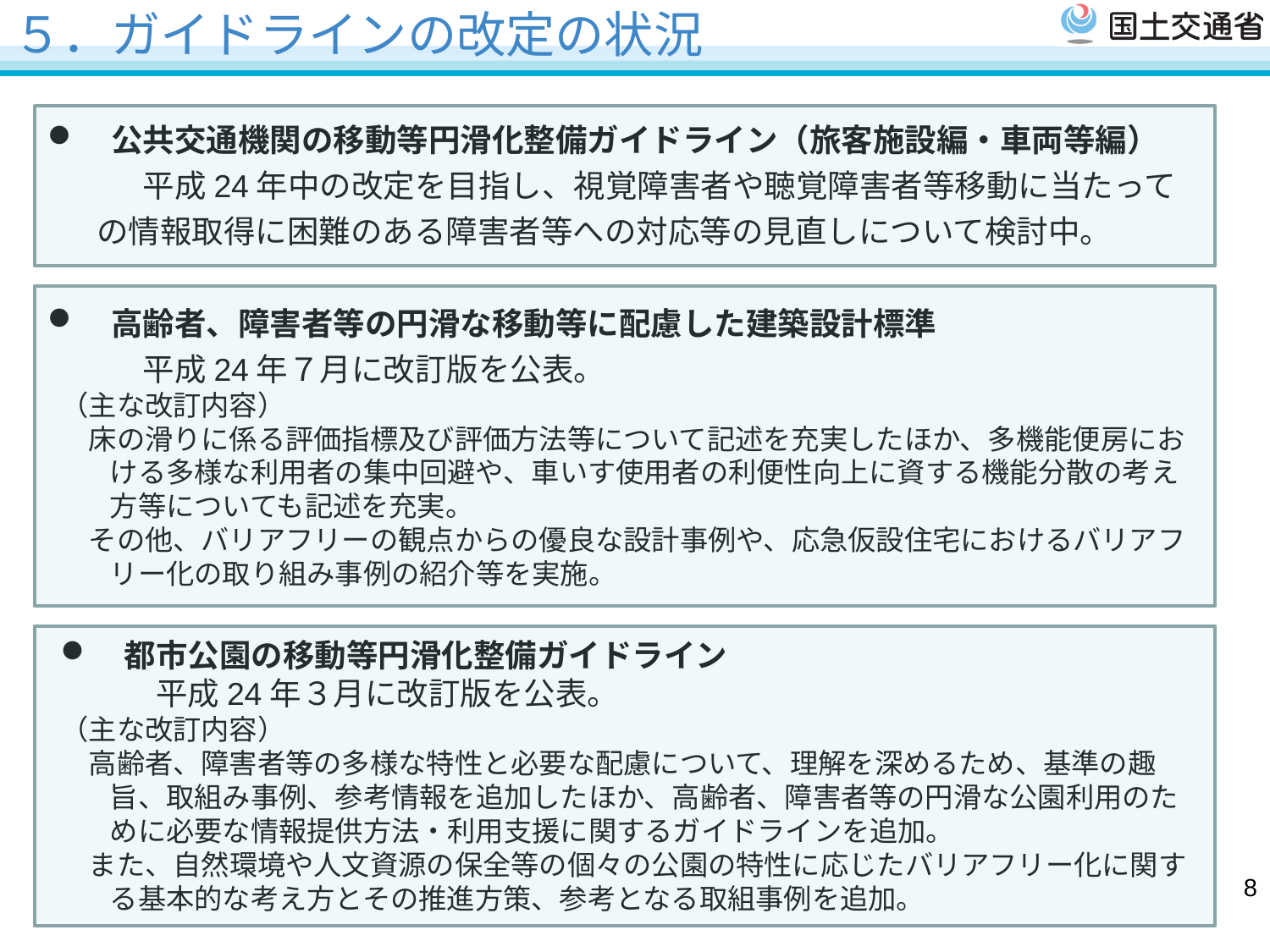

# ５．ガイドラインの改定の状況
　公共交通機関の移動等円滑化整備ガイドライン（旅客施設編・車両等編）
　　　平成24年中の改定を目指し、視覚障害者や聴覚障害者等移動に当たっての情報取得に困難のある障害者等への対応等の見直しについて検討中。

　高齢者、障害者等の円滑な移動等に配慮した建築設計標準
　　　平成24年７月に改訂版を公表。
（主な改訂内容）
　床の滑りに係る評価指標及び評価方法等について記述を充実したほか、多機能便房における多様な利用者の集中回避や、車いす使用者の利便性向上に資する機能分散の考え方等についても記述を充実。
　その他、バリアフリーの観点からの優良な設計事例や、応急仮設住宅におけるバリアフリー化の取り組み事例の紹介等を実施。

　都市公園の移動等円滑化整備ガイドライン
　　　平成24年３月に改訂版を公表。
（主な改訂内容）
　高齢者、障害者等の多様な特性と必要な配慮について、理解を深めるため、基準の趣旨、取組み事例、参考情報を追加したほか、高齢者、障害者等の円滑な公園利用のために必要な情報提供方法・利用支援に関するガイドラインを追加。
　また、自然環境や人文資源の保全等の個々の公園の特性に応じたバリアフリー化に関する基本的な考え方とその推進方策、参考となる取組事例を追加。

8